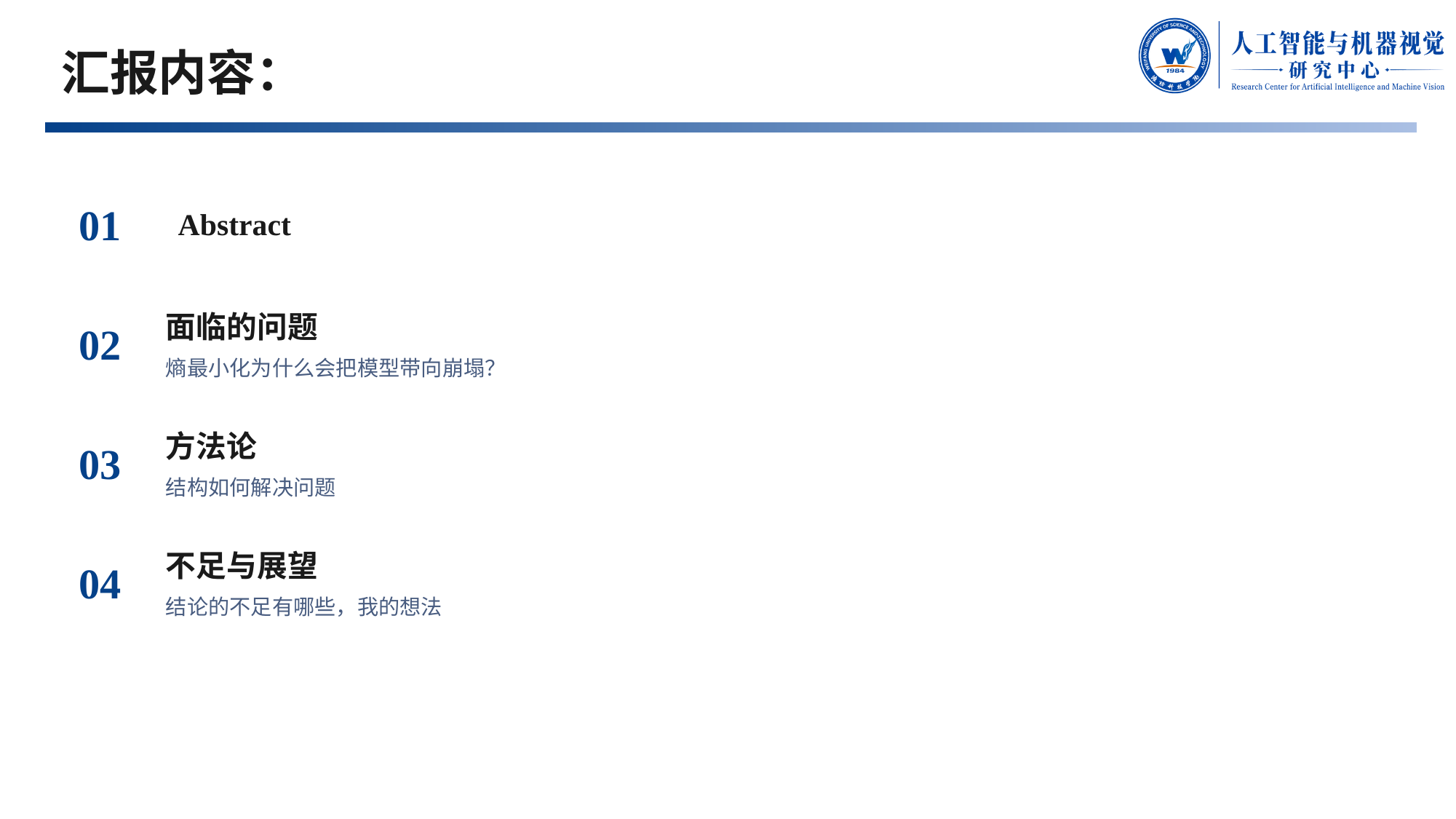

汇报内容：
01
Abstract
02
面临的问题
熵最小化为什么会把模型带向崩塌？
方法论
03
结构如何解决问题
04
不足与展望
结论的不足有哪些，我的想法